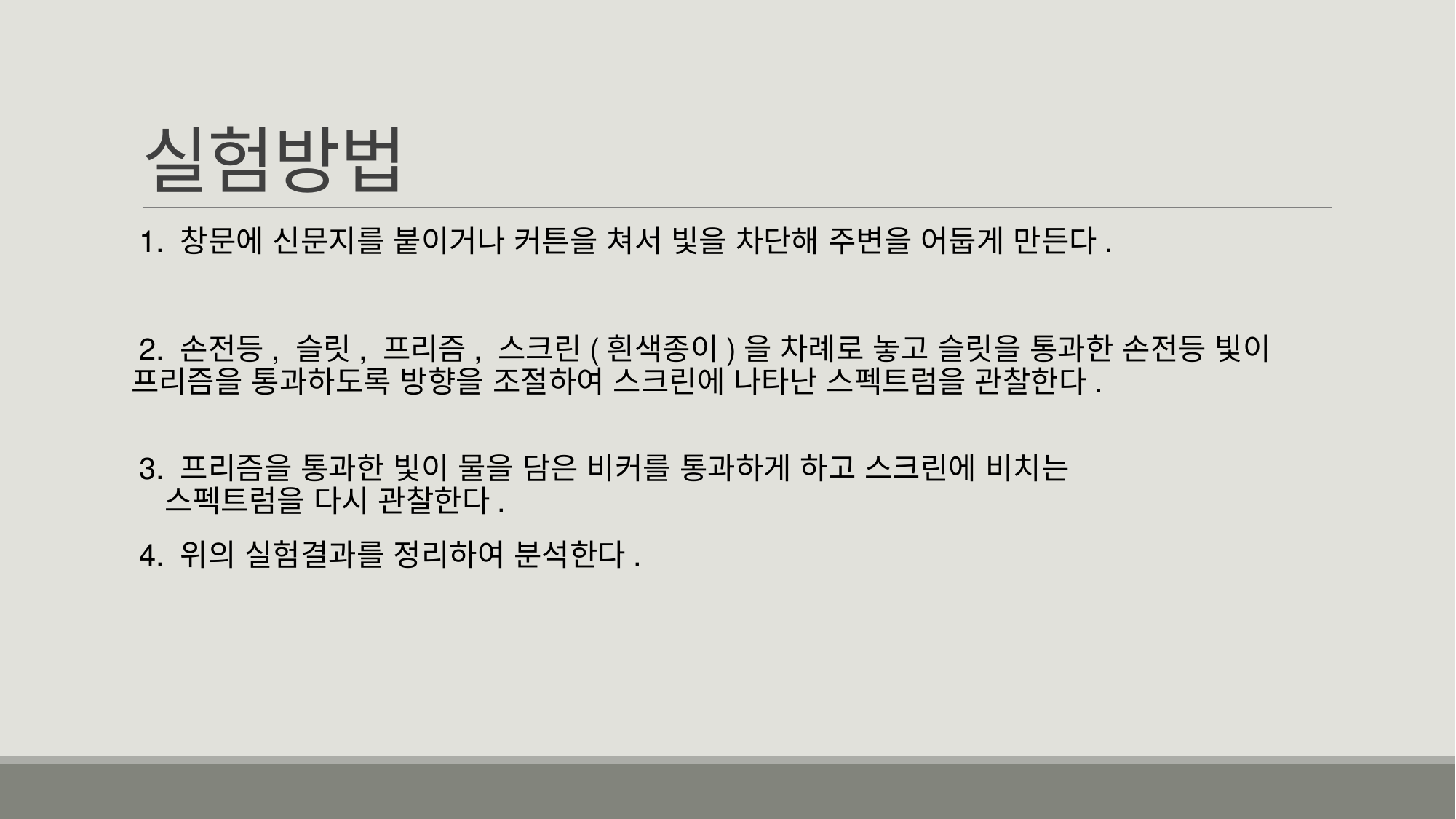

# 실험방법
 1. 창문에 신문지를 붙이거나 커튼을 쳐서 빛을 차단해 주변을 어둡게 만든다.

 2. 손전등, 슬릿, 프리즘, 스크린(흰색종이)을 차례로 놓고 슬릿을 통과한 손전등 빛이 프리즘을 통과하도록 방향을 조절하여 스크린에 나타난 스펙트럼을 관찰한다.
 3. 프리즘을 통과한 빛이 물을 담은 비커를 통과하게 하고 스크린에 비치는
    스펙트럼을 다시 관찰한다.
 4. 위의 실험결과를 정리하여 분석한다.